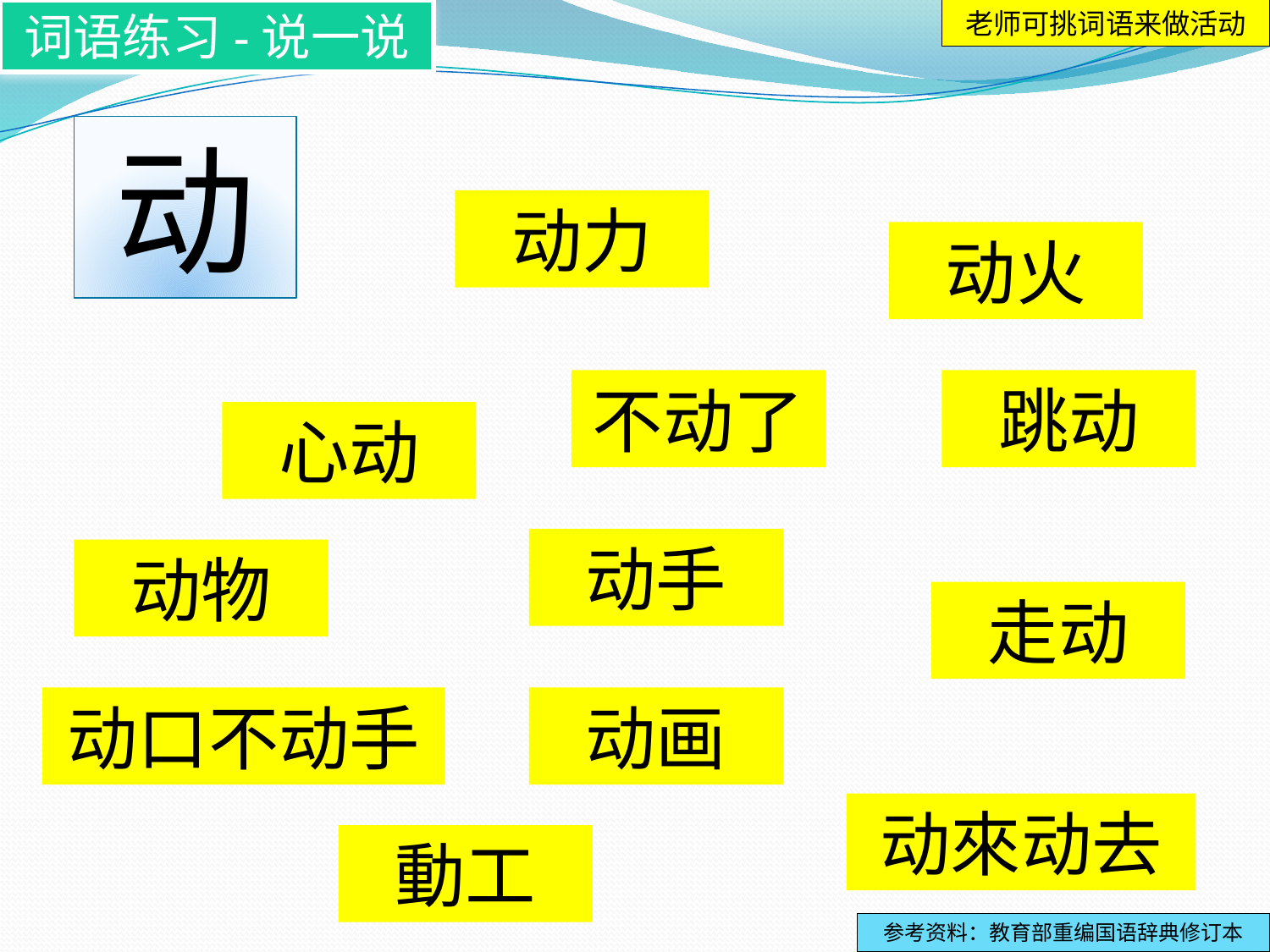

词语练习-说一说
老师可挑词语来做活动
动
动力
动火
不动了
跳动
心动
动手
动物
走动
动口不动手
动画
动來动去
動工
参考资料：教育部重编国语辞典修订本